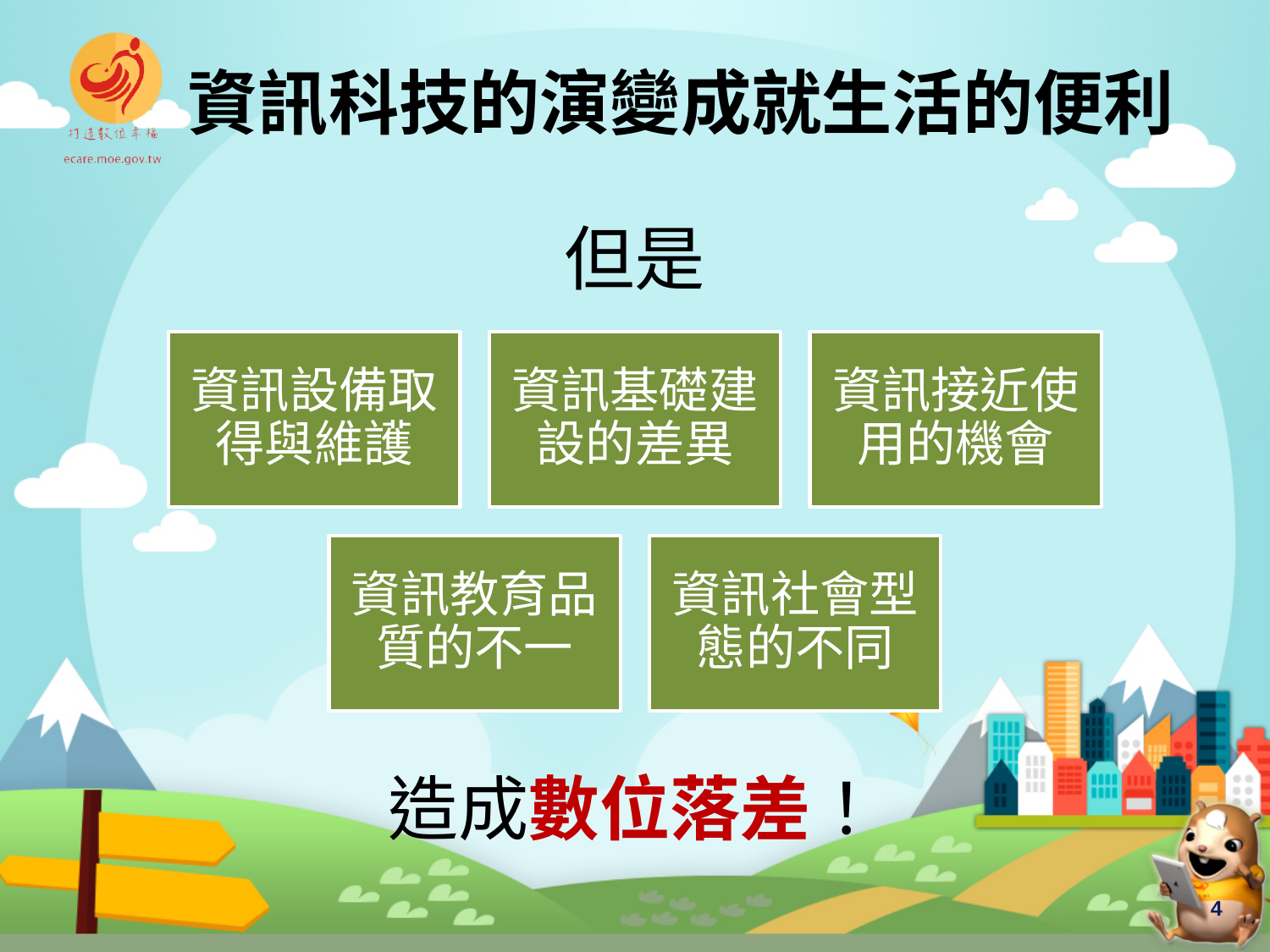

# 資訊科技的演變成就生活的便利
但是
資訊設備取得與維護
資訊基礎建設的差異
資訊接近使用的機會
資訊教育品質的不一
資訊社會型態的不同
造成數位落差！
4